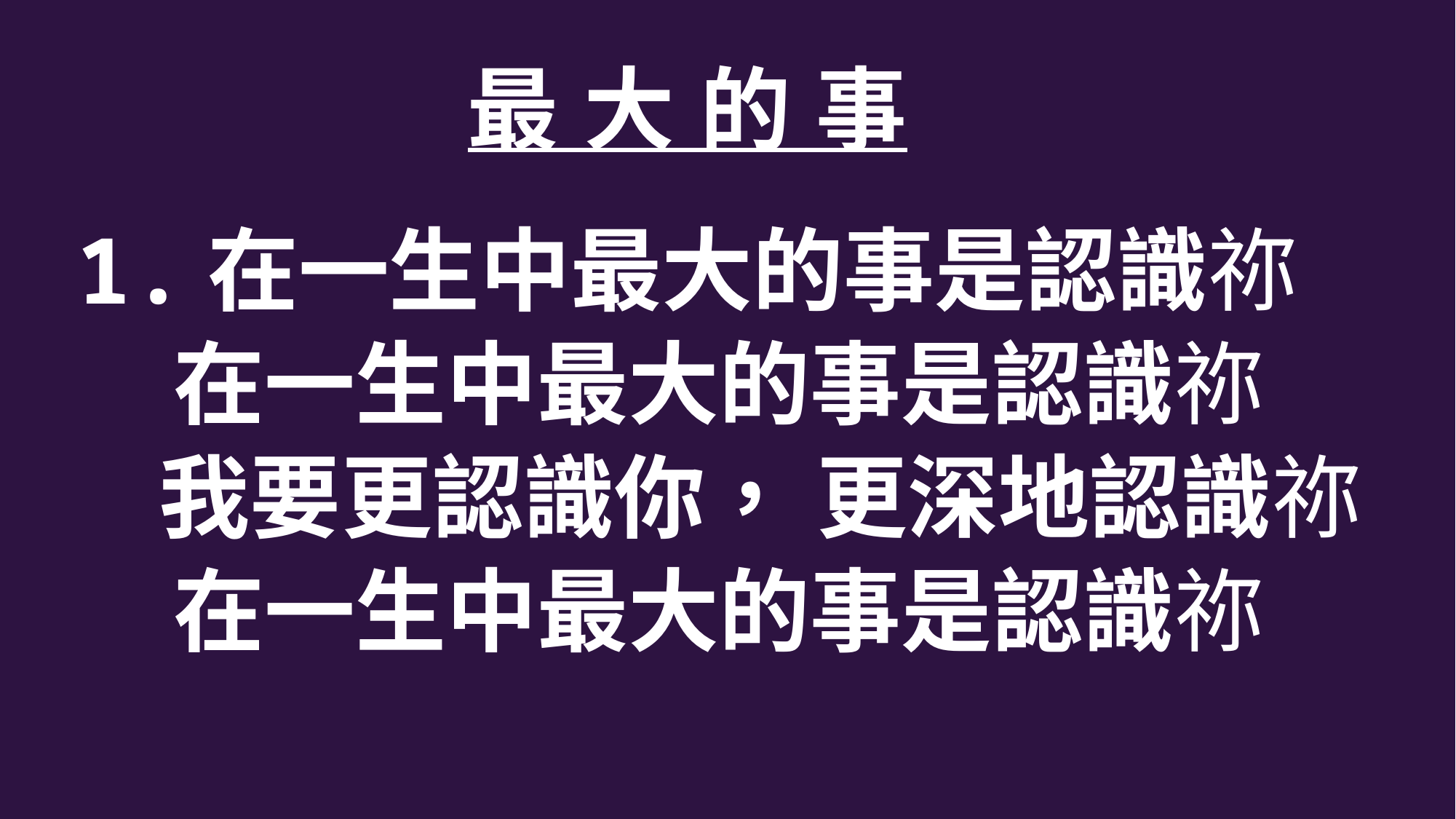

最 大 的 事

1.在一生中最大的事是認識祢
  在一生中最大的事是認識祢
      我要更認識你， 更深地認識祢
  在一生中最大的事是認識祢